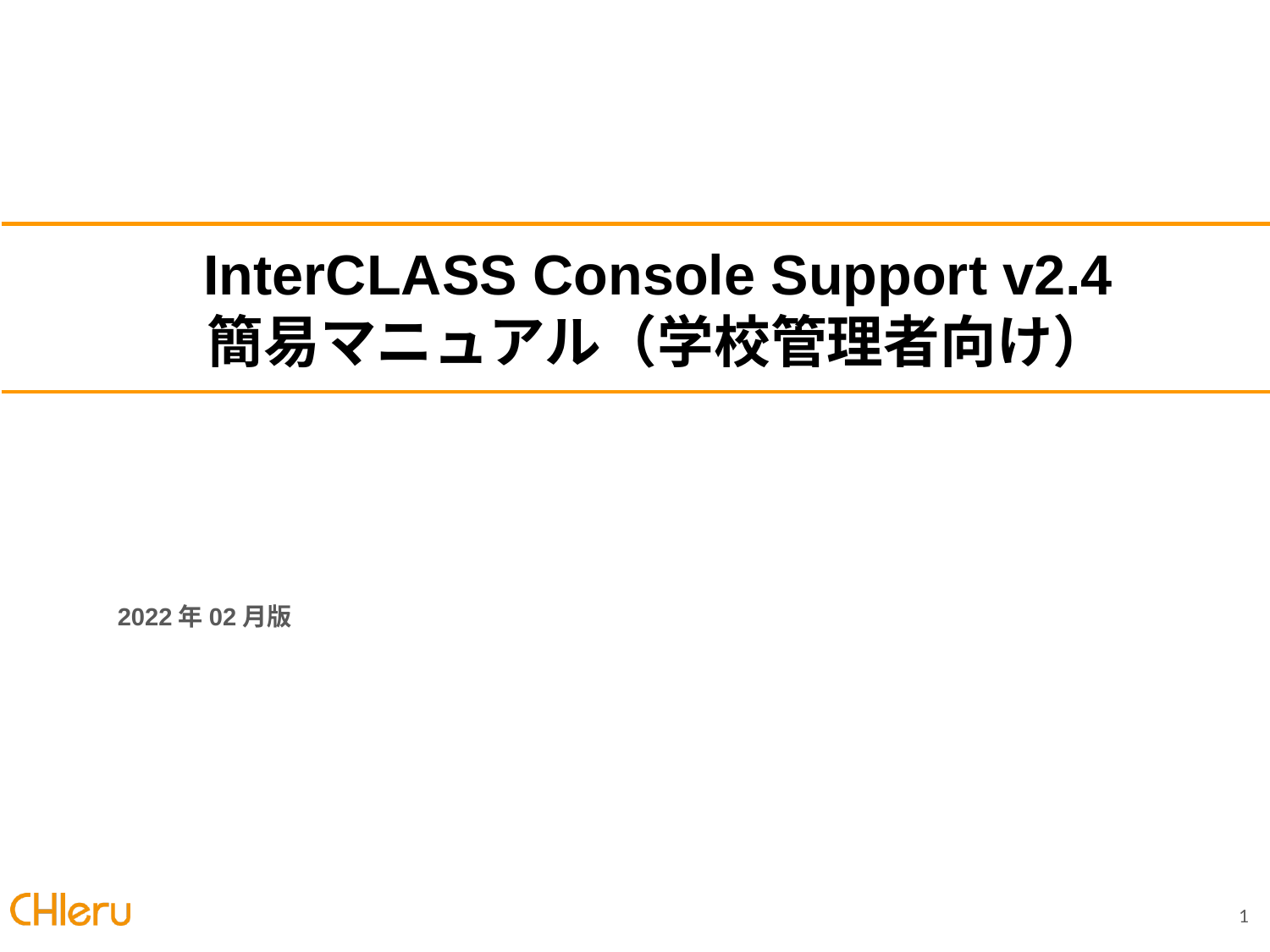

# InterCLASS Console Support v2.4
簡易マニュアル（学校管理者向け）
2022年02月版
1